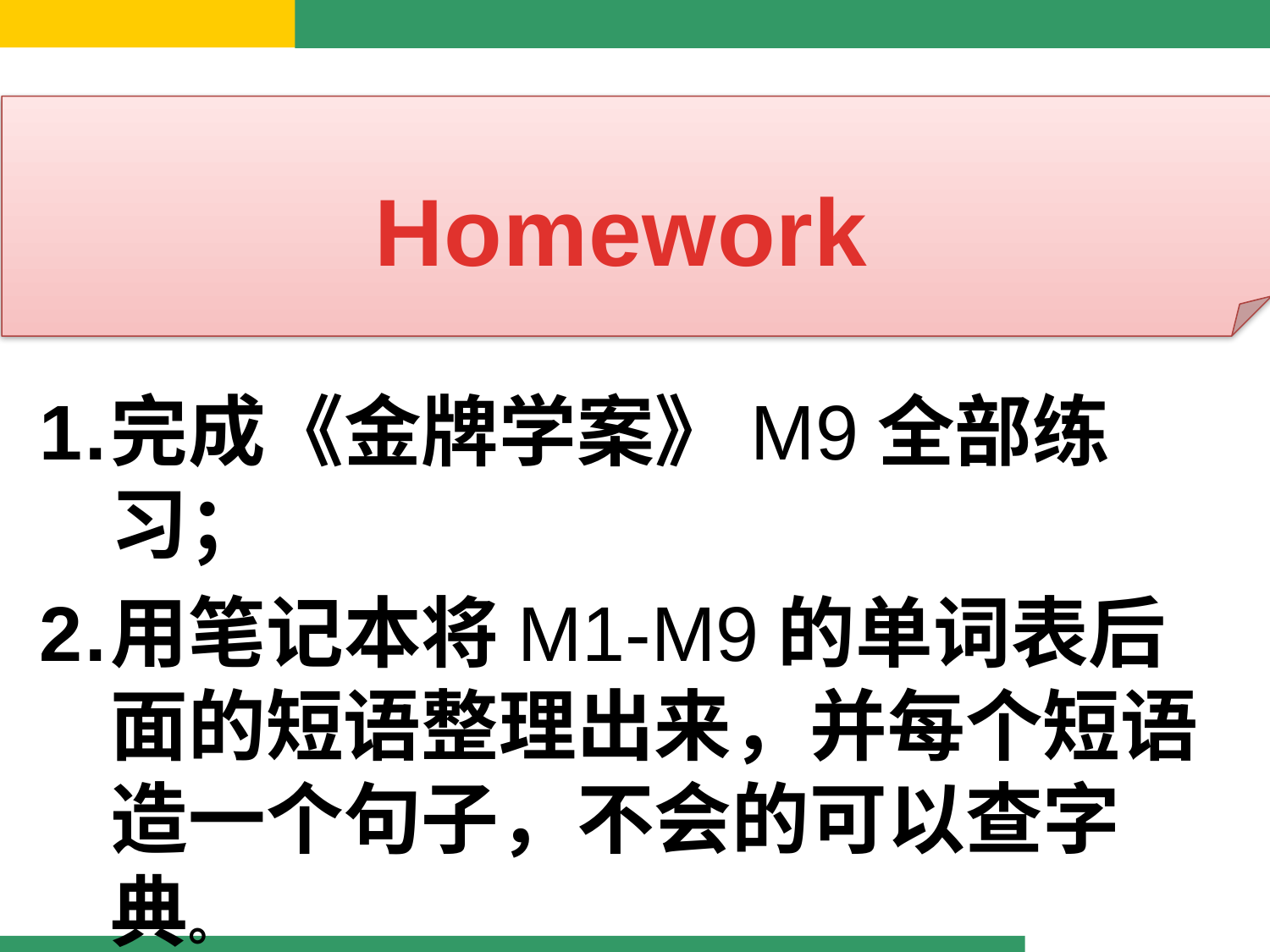

Homework
完成《金牌学案》M9全部练习；
用笔记本将M1-M9的单词表后面的短语整理出来，并每个短语造一个句子，不会的可以查字典。